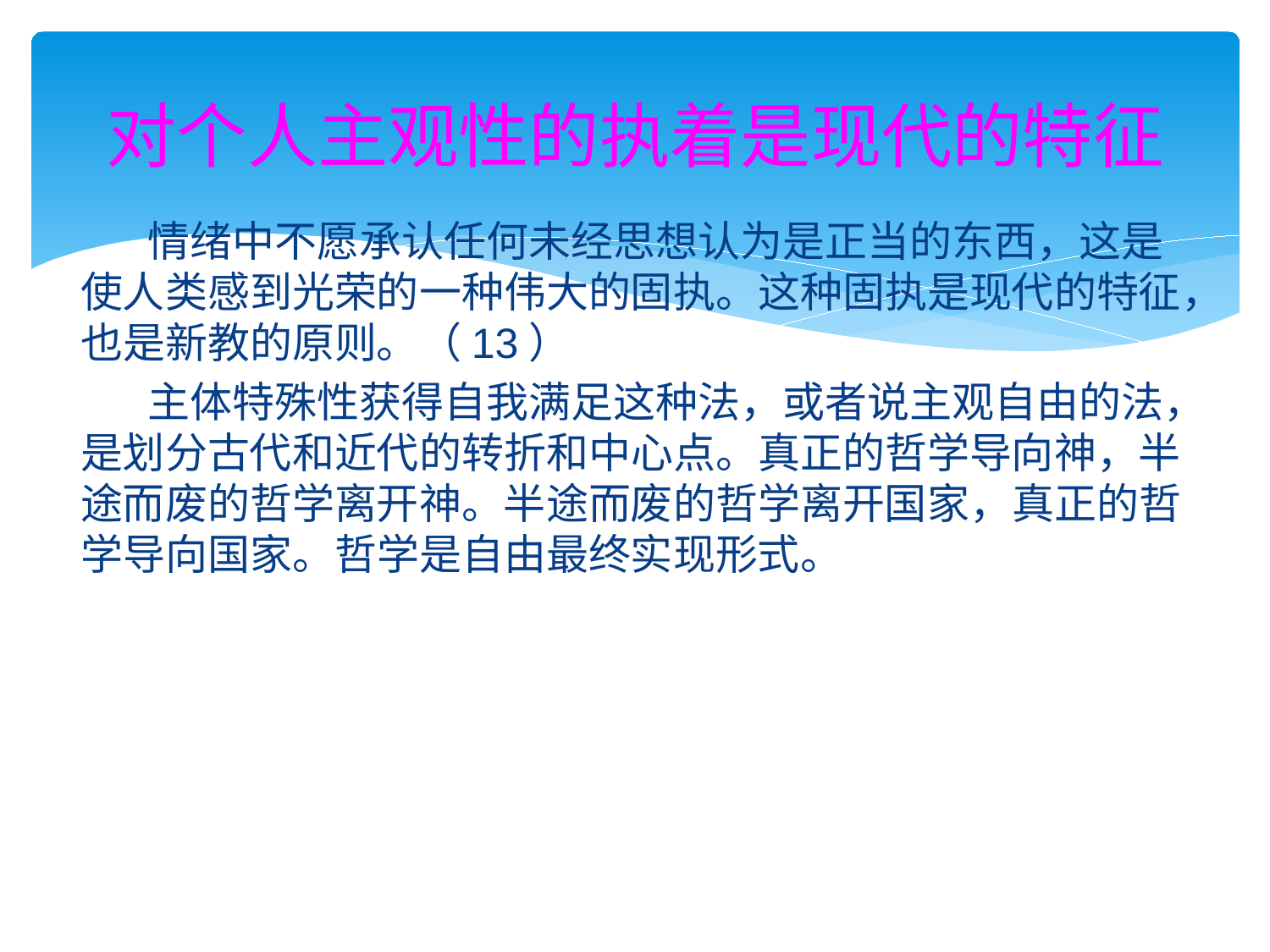

# 对个人主观性的执着是现代的特征
          情绪中不愿承认任何未经思想认为是正当的东西，这是使人类感到光荣的一种伟大的固执。这种固执是现代的特征，也是新教的原则。（13）
          主体特殊性获得自我满足这种法，或者说主观自由的法，是划分古代和近代的转折和中心点。真正的哲学导向神，半途而废的哲学离开神。半途而废的哲学离开国家，真正的哲学导向国家。哲学是自由最终实现形式。